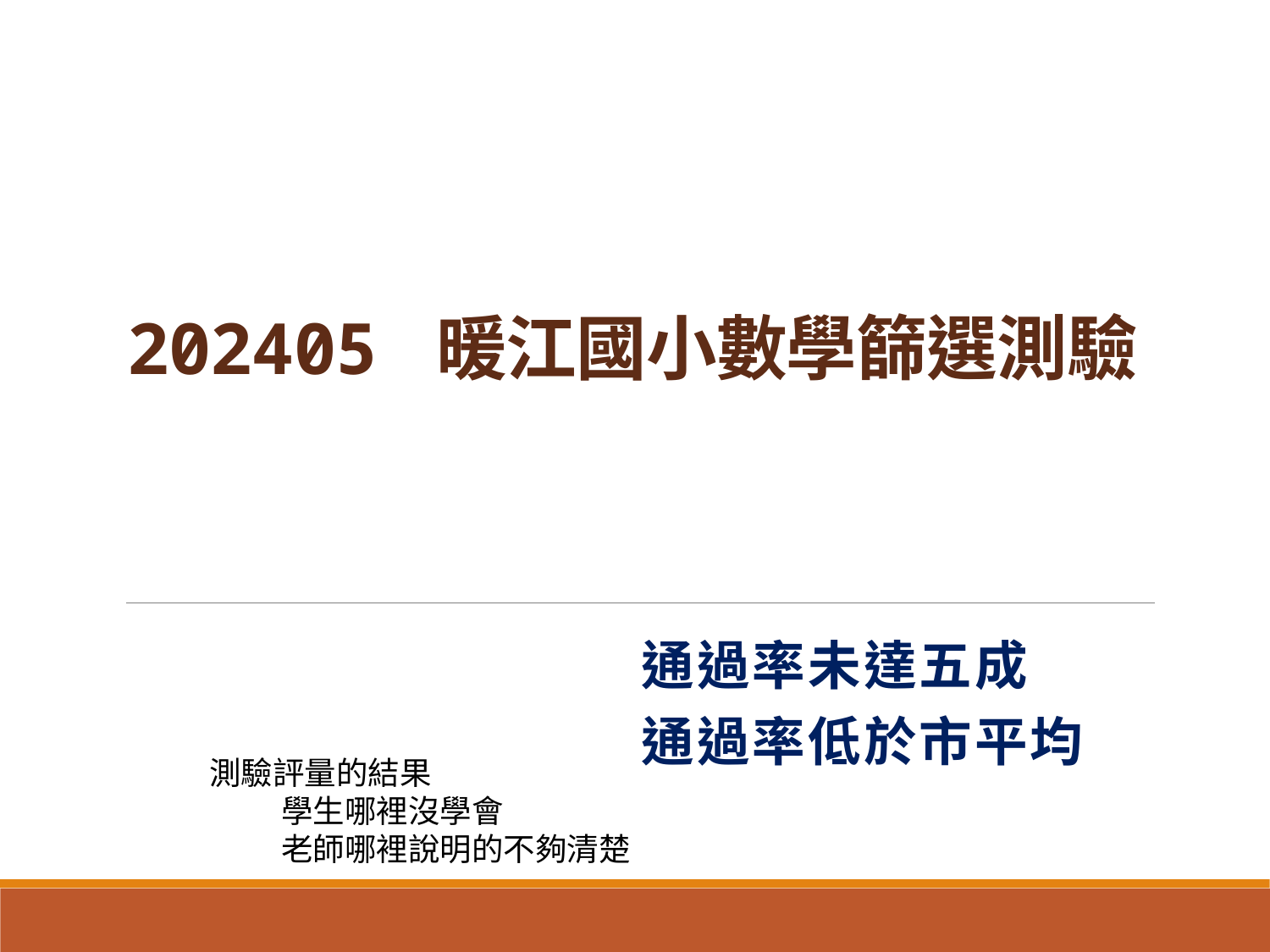

# 202405 暖江國小數學篩選測驗
通過率未達五成
通過率低於市平均

測驗評量的結果
         學生哪裡沒學會
         老師哪裡說明的不夠清楚